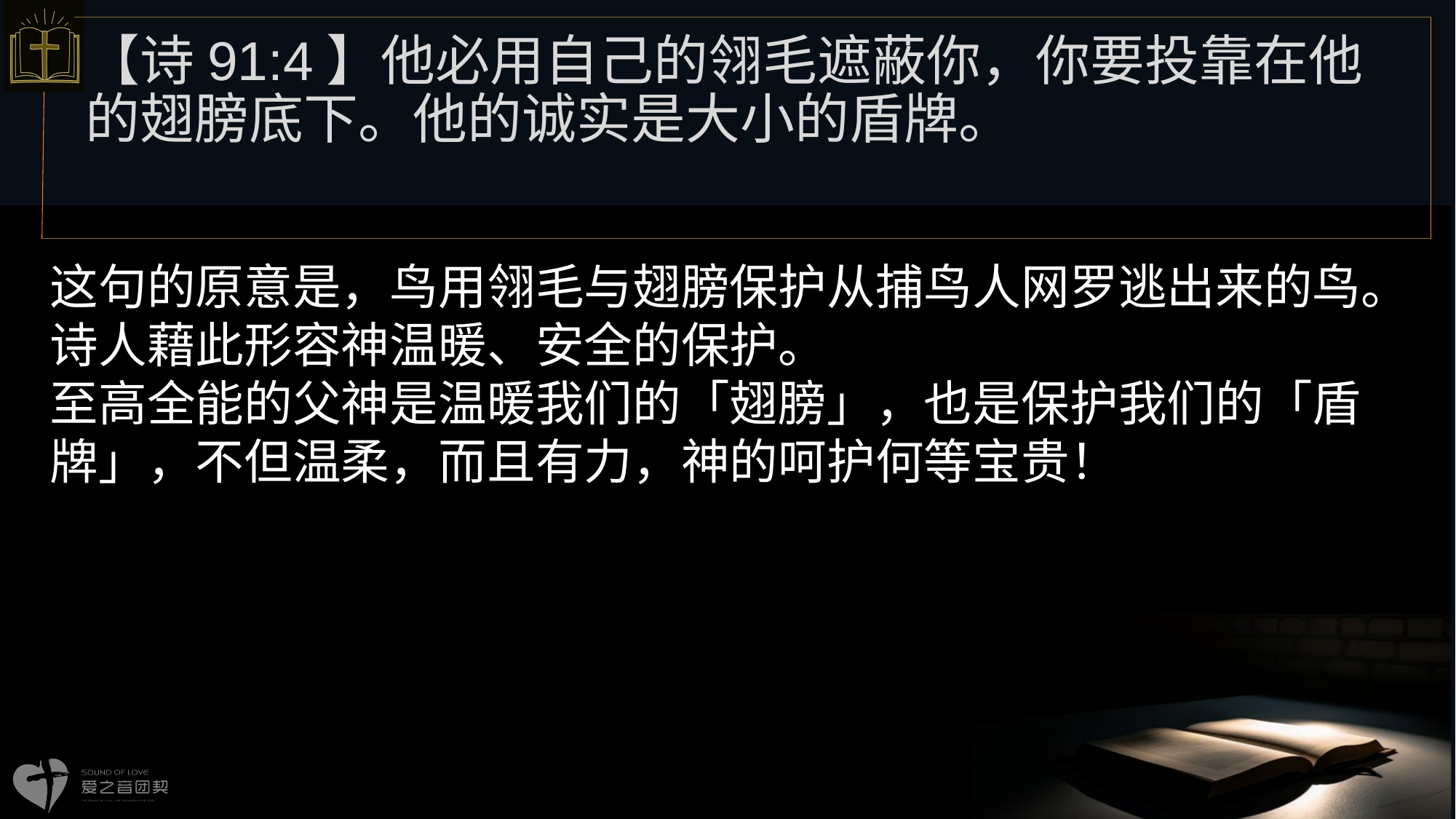

【诗91:4】他必用自己的翎毛遮蔽你，你要投靠在他的翅膀底下。他的诚实是大小的盾牌。
# 这句的原意是，鸟用翎毛与翅膀保护从捕鸟人网罗逃出来的鸟。诗人藉此形容神温暖、安全的保护。 至高全能的父神是温暖我们的「翅膀」，也是保护我们的「盾牌」，不但温柔，而且有力，神的呵护何等宝贵！